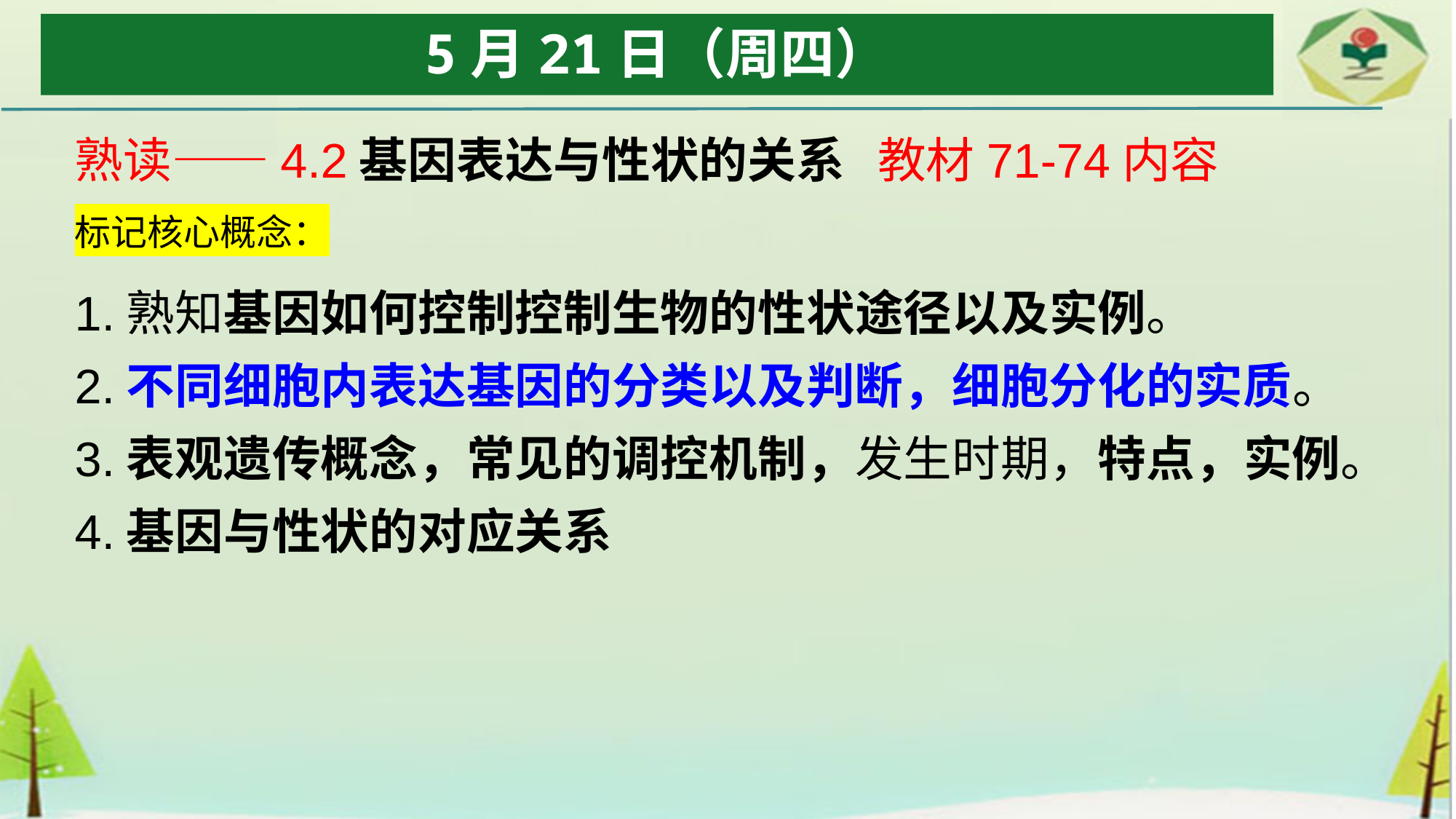

# 5月21日（周四）
熟读——4.2基因表达与性状的关系   教材71-74内容
标记核心概念：
1.熟知基因如何控制控制生物的性状途径以及实例。
2.不同细胞内表达基因的分类以及判断，细胞分化的实质。
3.表观遗传概念，常见的调控机制，发生时期，特点，实例。
4.基因与性状的对应关系